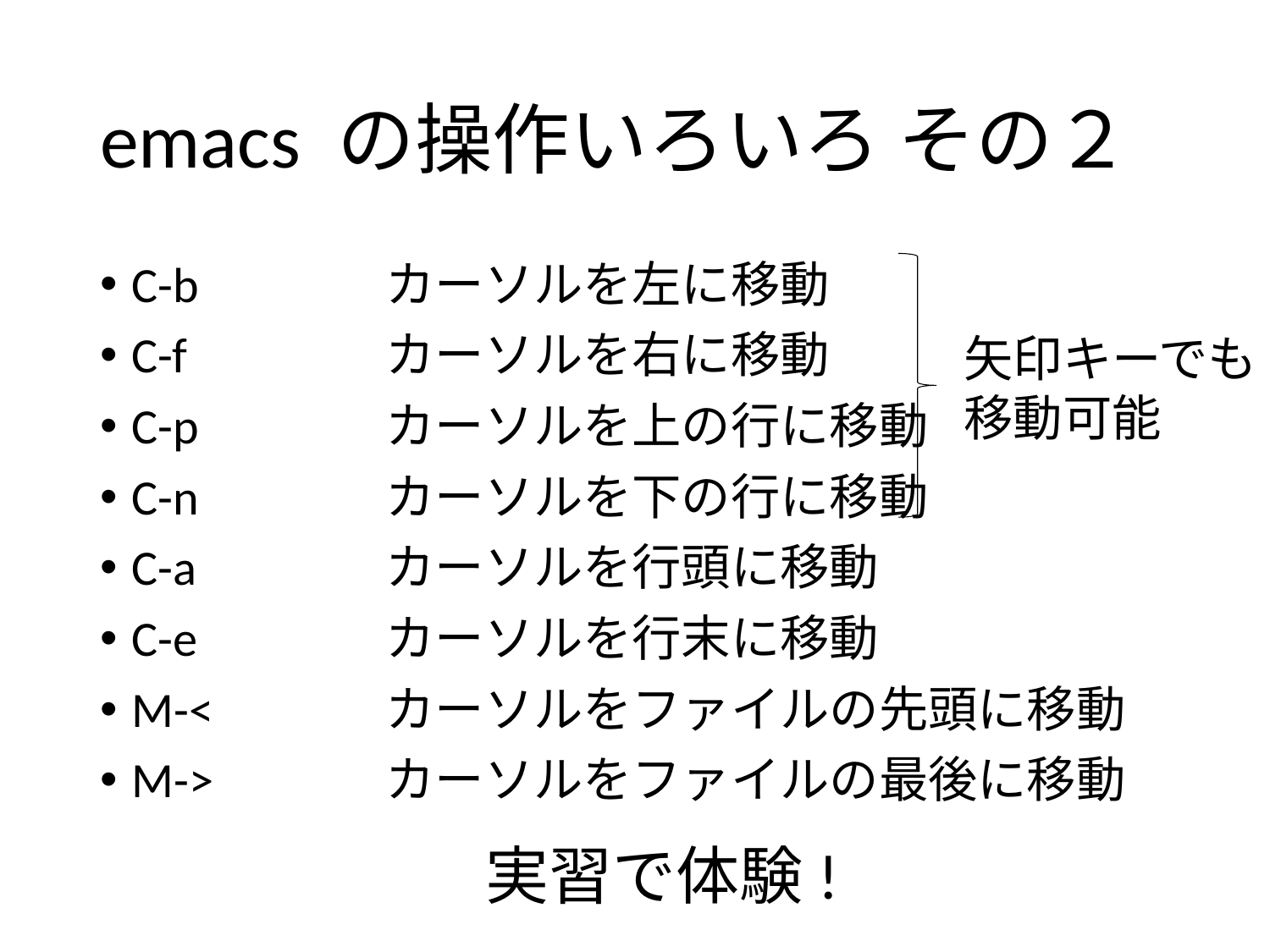

# emacs の操作いろいろ その２
C-b		カーソルを左に移動
C-f		カーソルを右に移動
C-p		カーソルを上の行に移動
C-n		カーソルを下の行に移動
C-a		カーソルを行頭に移動
C-e		カーソルを行末に移動
M-<		カーソルをファイルの先頭に移動
M->		カーソルをファイルの最後に移動

矢印キーでも
移動可能
実習で体験!